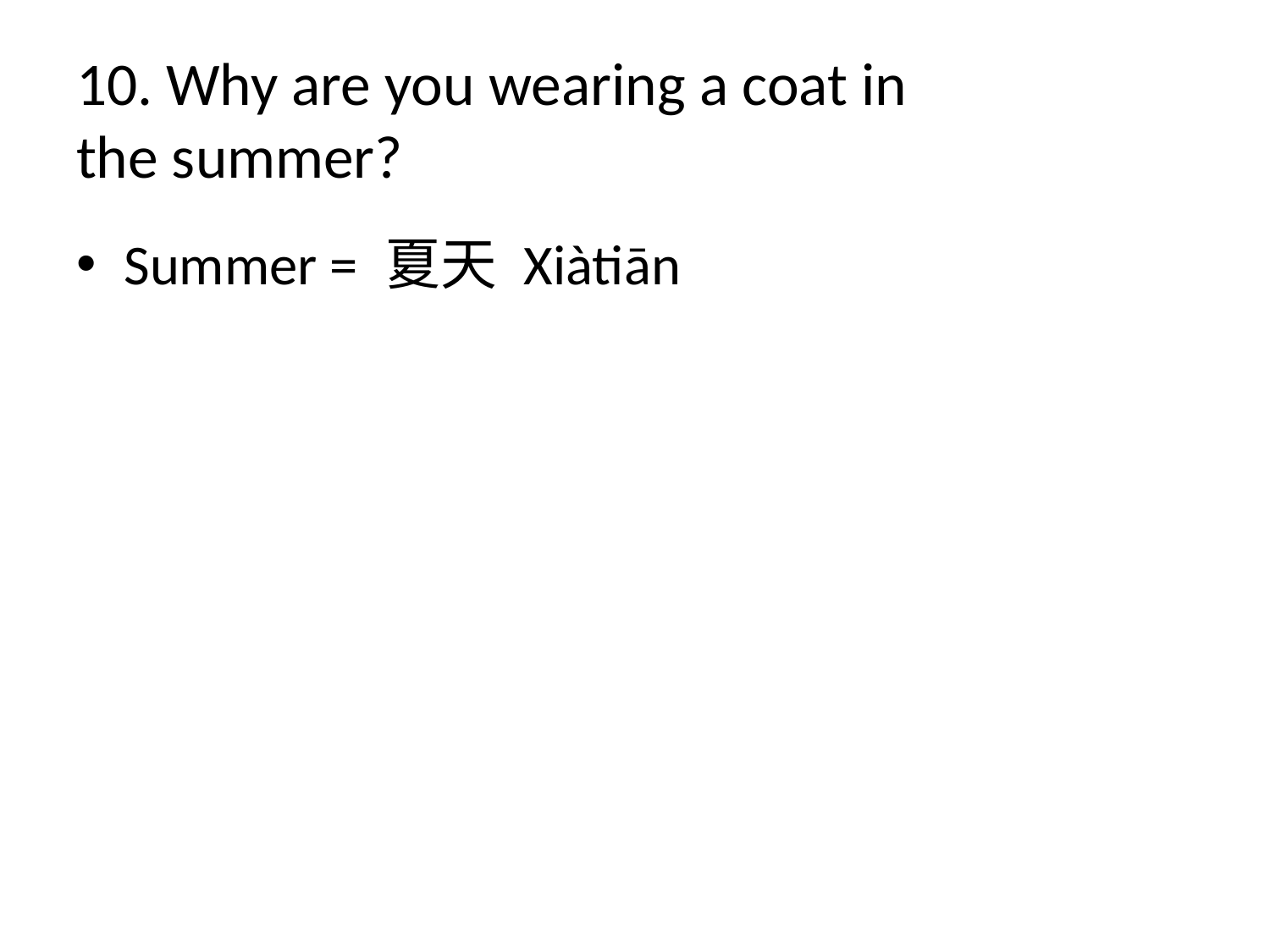

# 10. Why are you wearing a coat in the summer?
Summer = 夏天 Xiàtiān